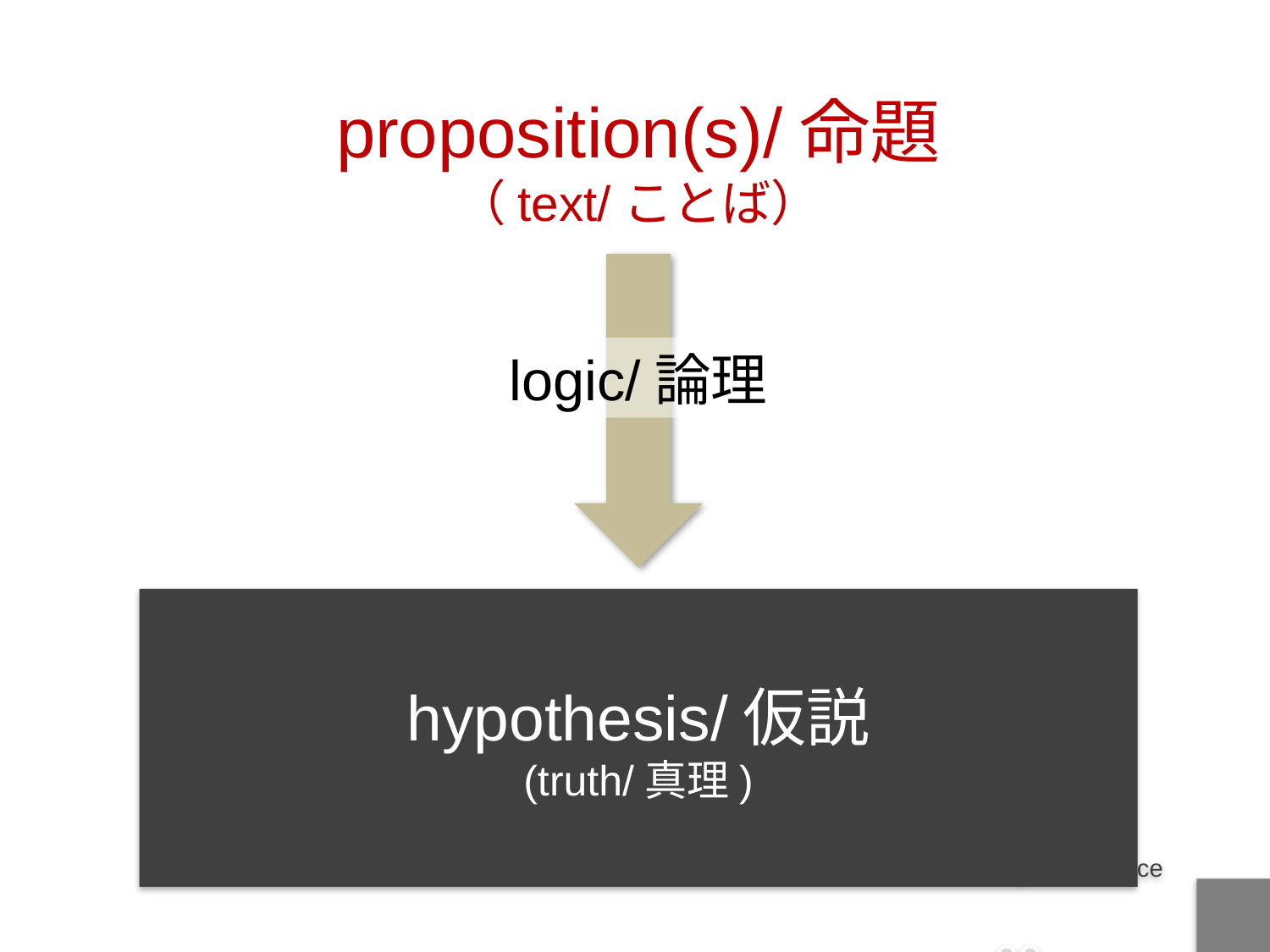

proposition(s)/命題
（text/ことば）

logic/論理

hypothesis/仮説
(truth/真理)
hypothesis/仮説
(truth/真理)